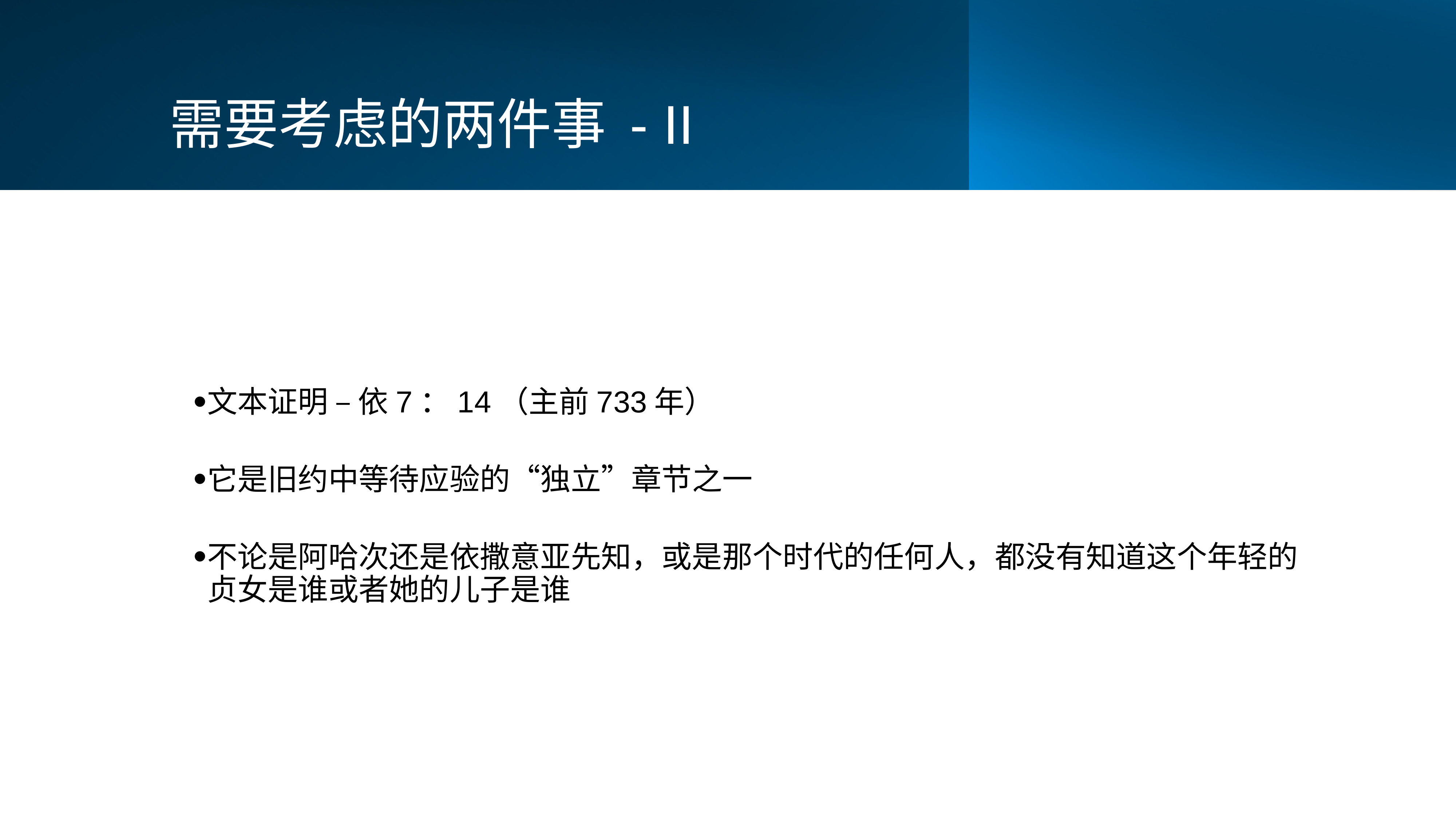

# 需要考虑的两件事 - II
文本证明 – 依7：14（主前733年）
它是旧约中等待应验的“独立”章节之一
不论是阿哈次还是依撒意亚先知，或是那个时代的任何人，都没有知道这个年轻的贞女是谁或者她的儿子是谁